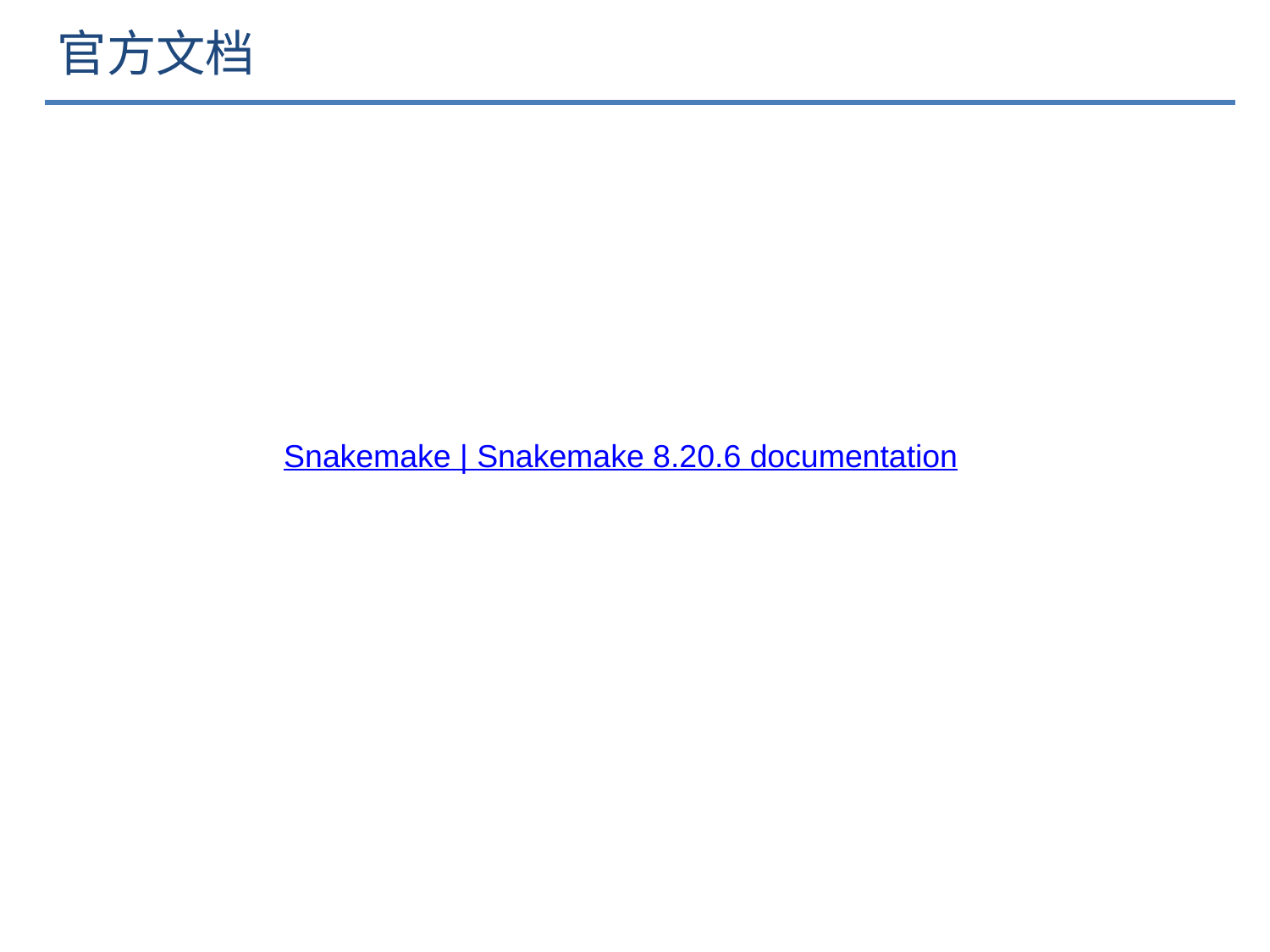

# 官方文档
Snakemake | Snakemake 8.20.6 documentation